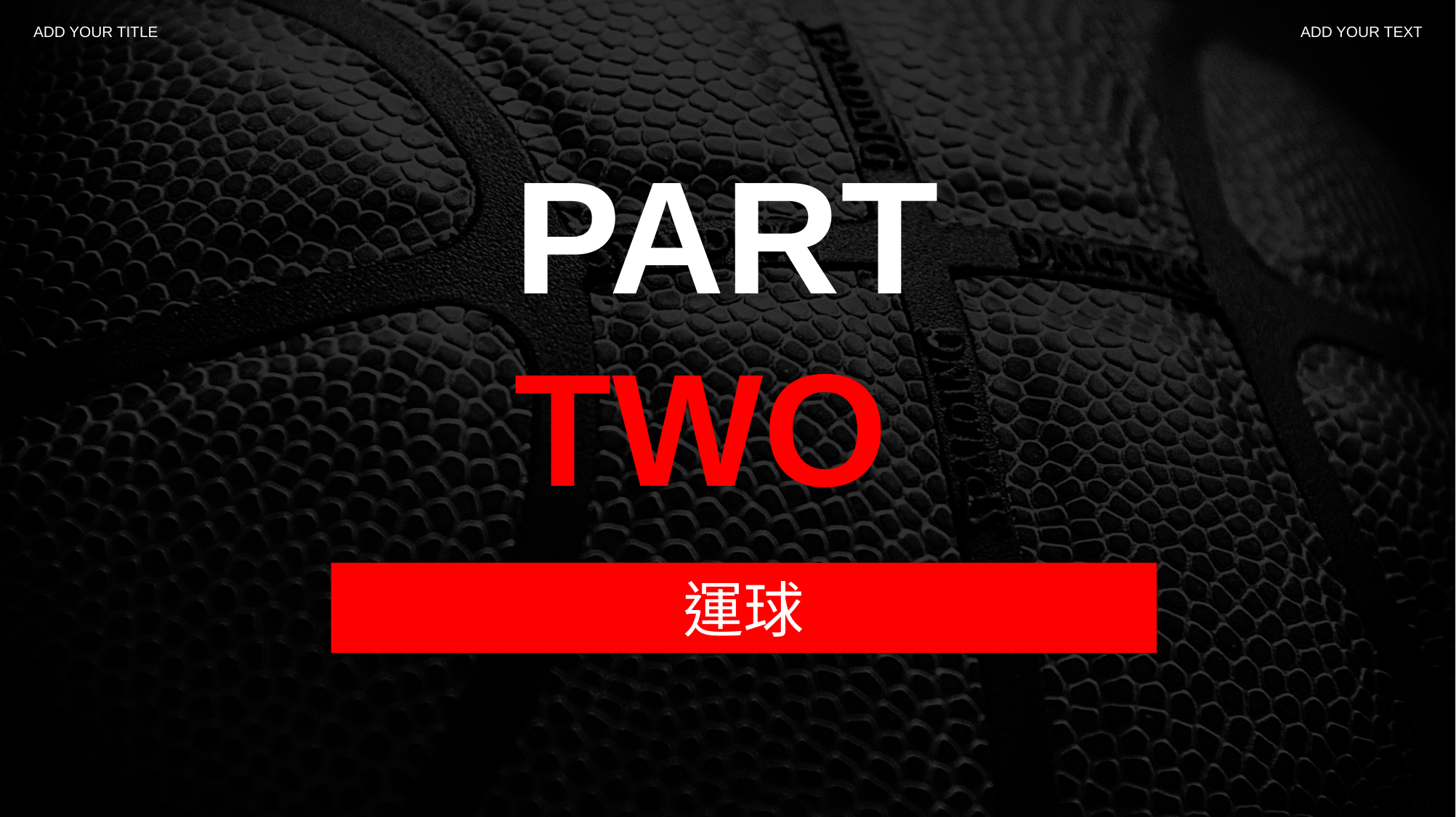

ADD YOUR TITLE
ADD YOUR TEXT
PART
TWO
運球